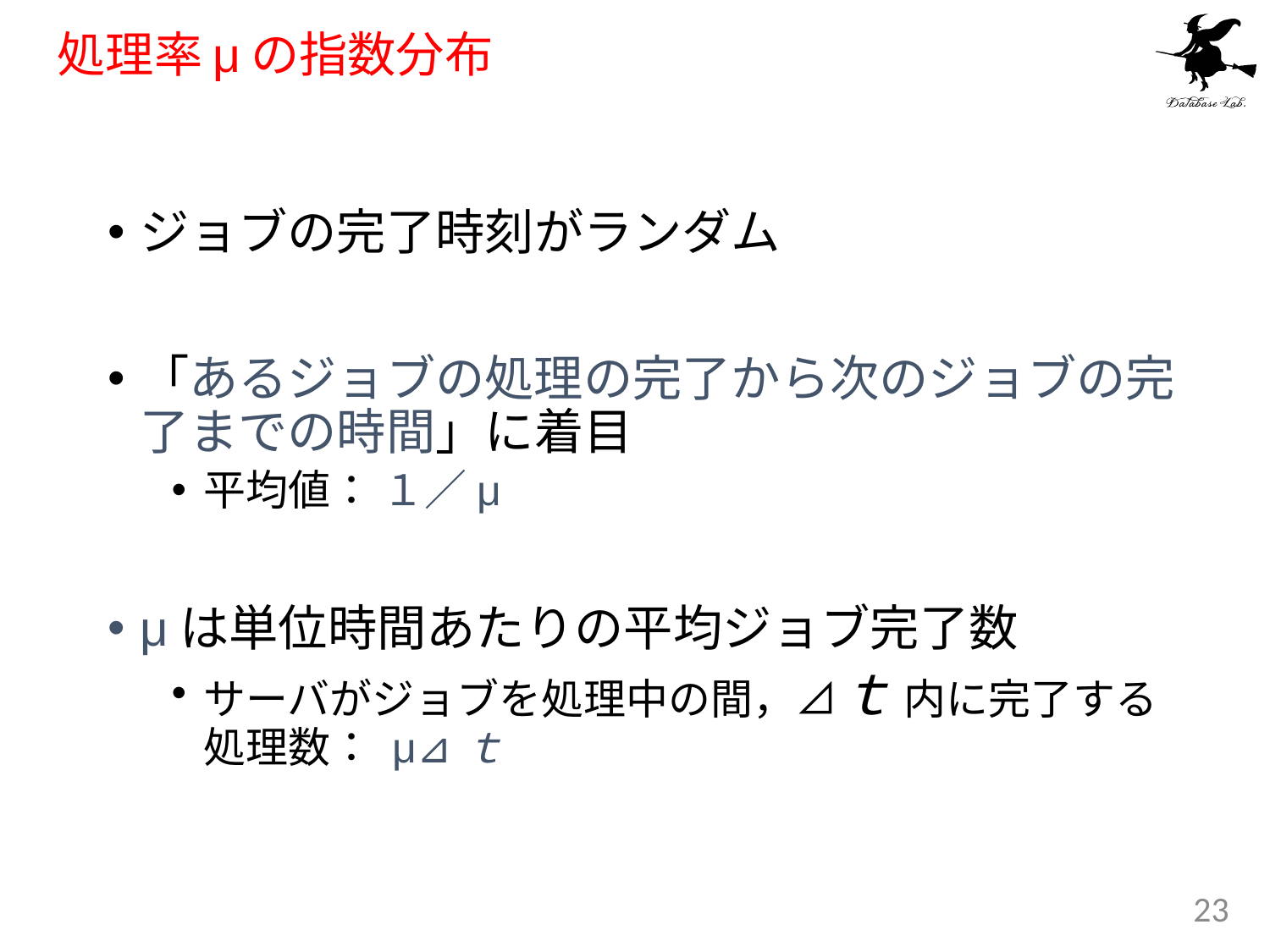

# 処理率μの指数分布
ジョブの完了時刻がランダム

「あるジョブの処理の完了から次のジョブの完了までの時間」に着目
平均値： １／μ

μは単位時間あたりの平均ジョブ完了数
サーバがジョブを処理中の間，⊿ｔ 内に完了する処理数： μ⊿ｔ
23